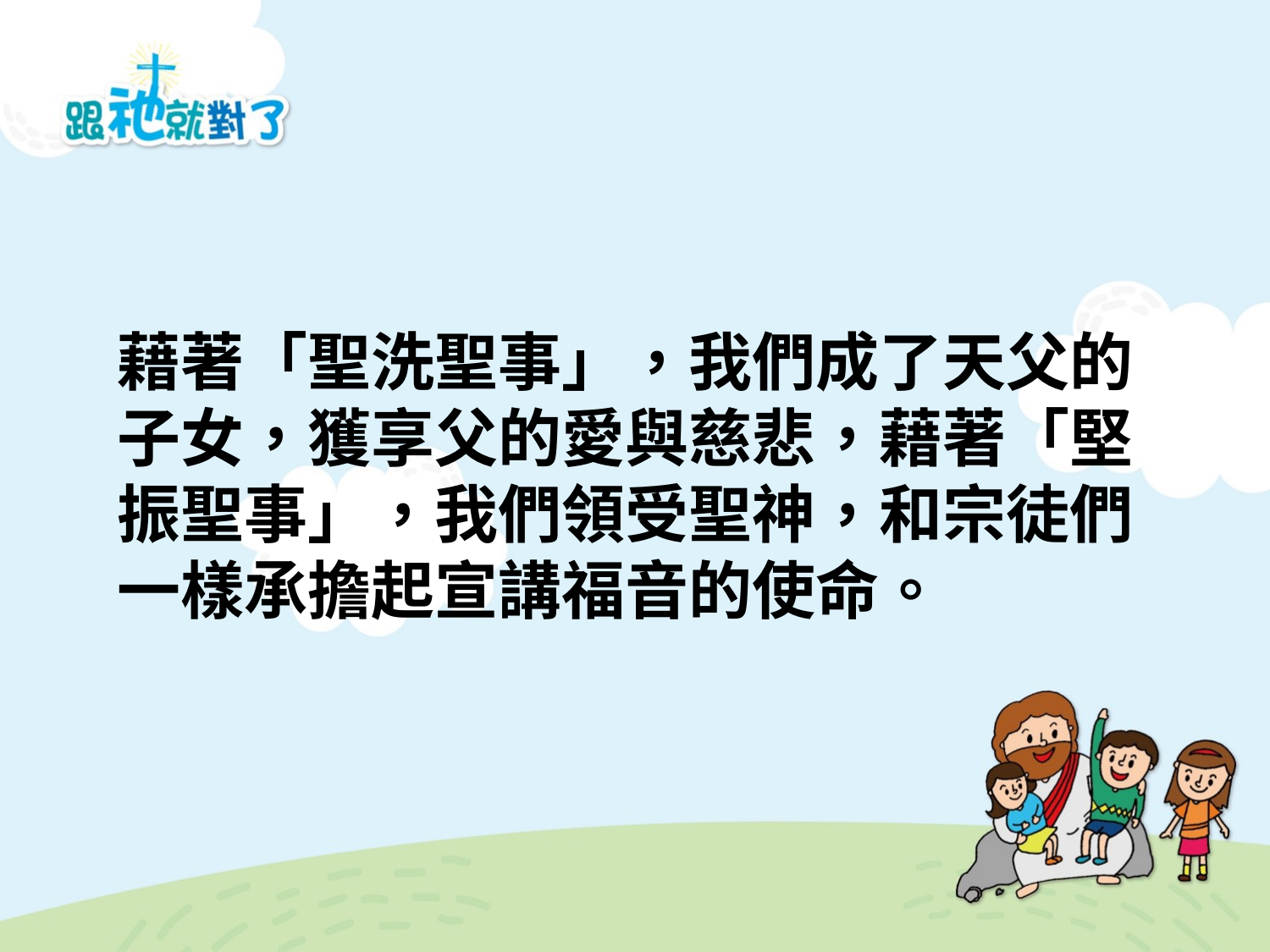

藉著「聖洗聖事」，我們成了天父的子女，獲享父的愛與慈悲，藉著「堅振聖事」，我們領受聖神，和宗徒們一樣承擔起宣講福音的使命。